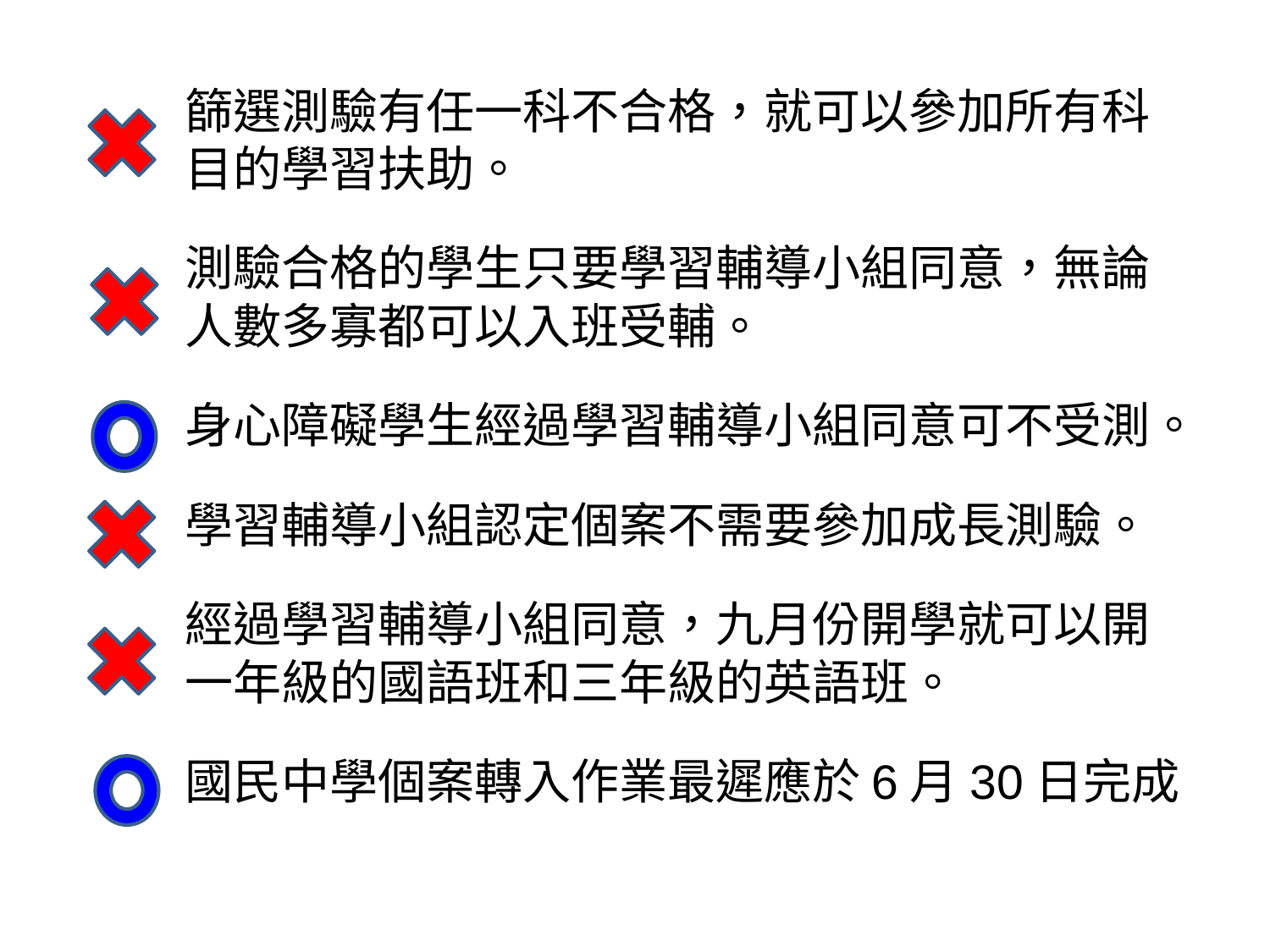

篩選測驗有任一科不合格，就可以參加所有科目的學習扶助。
測驗合格的學生只要學習輔導小組同意，無論人數多寡都可以入班受輔。
身心障礙學生經過學習輔導小組同意可不受測。
學習輔導小組認定個案不需要參加成長測驗。
經過學習輔導小組同意，九月份開學就可以開一年級的國語班和三年級的英語班。
國民中學個案轉入作業最遲應於6月30日完成